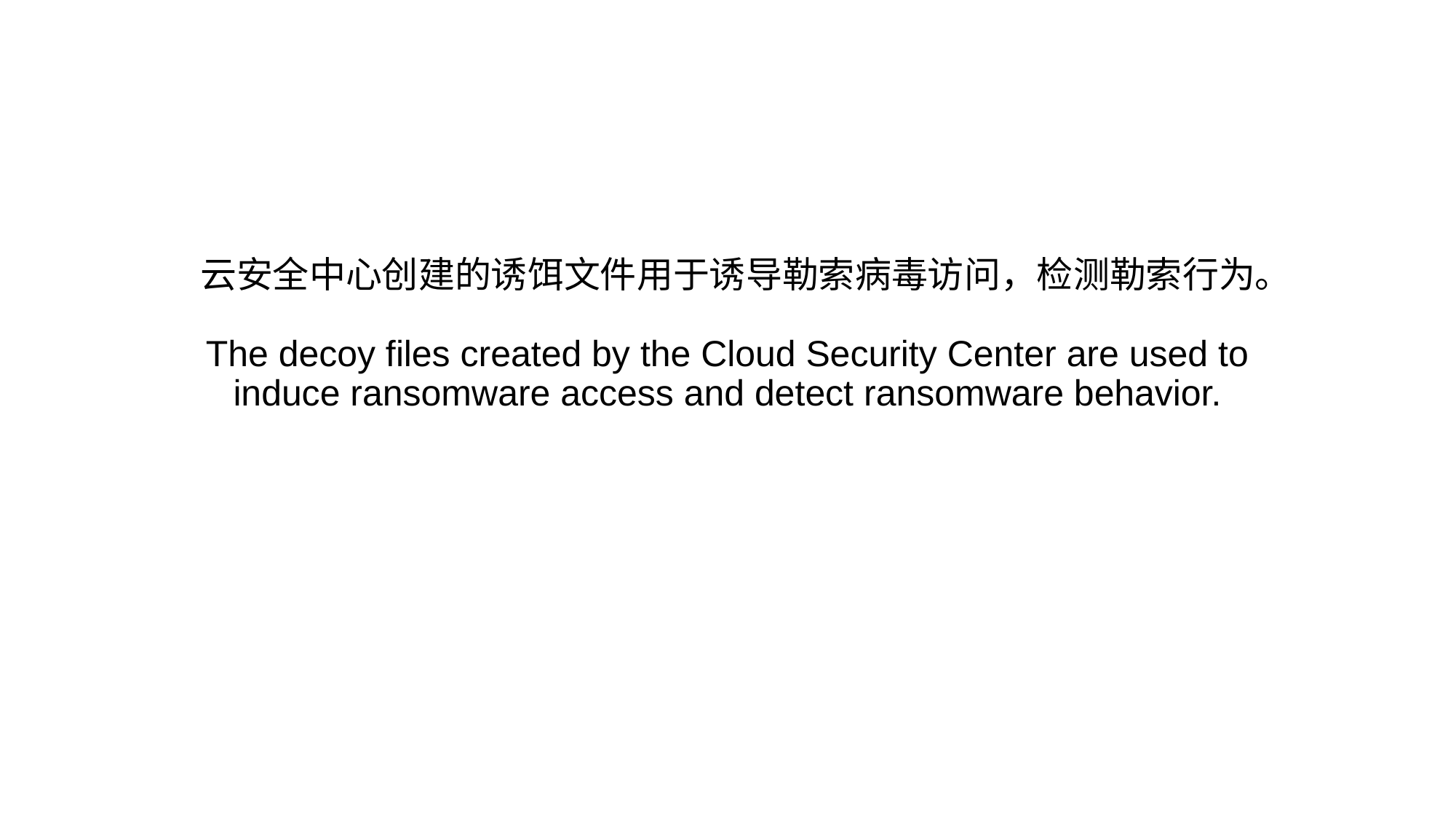

# 云安全中心创建的诱饵文件用于诱导勒索病毒访问，检测勒索行为。 The decoy files created by the Cloud Security Center are used to induce ransomware access and detect ransomware behavior.